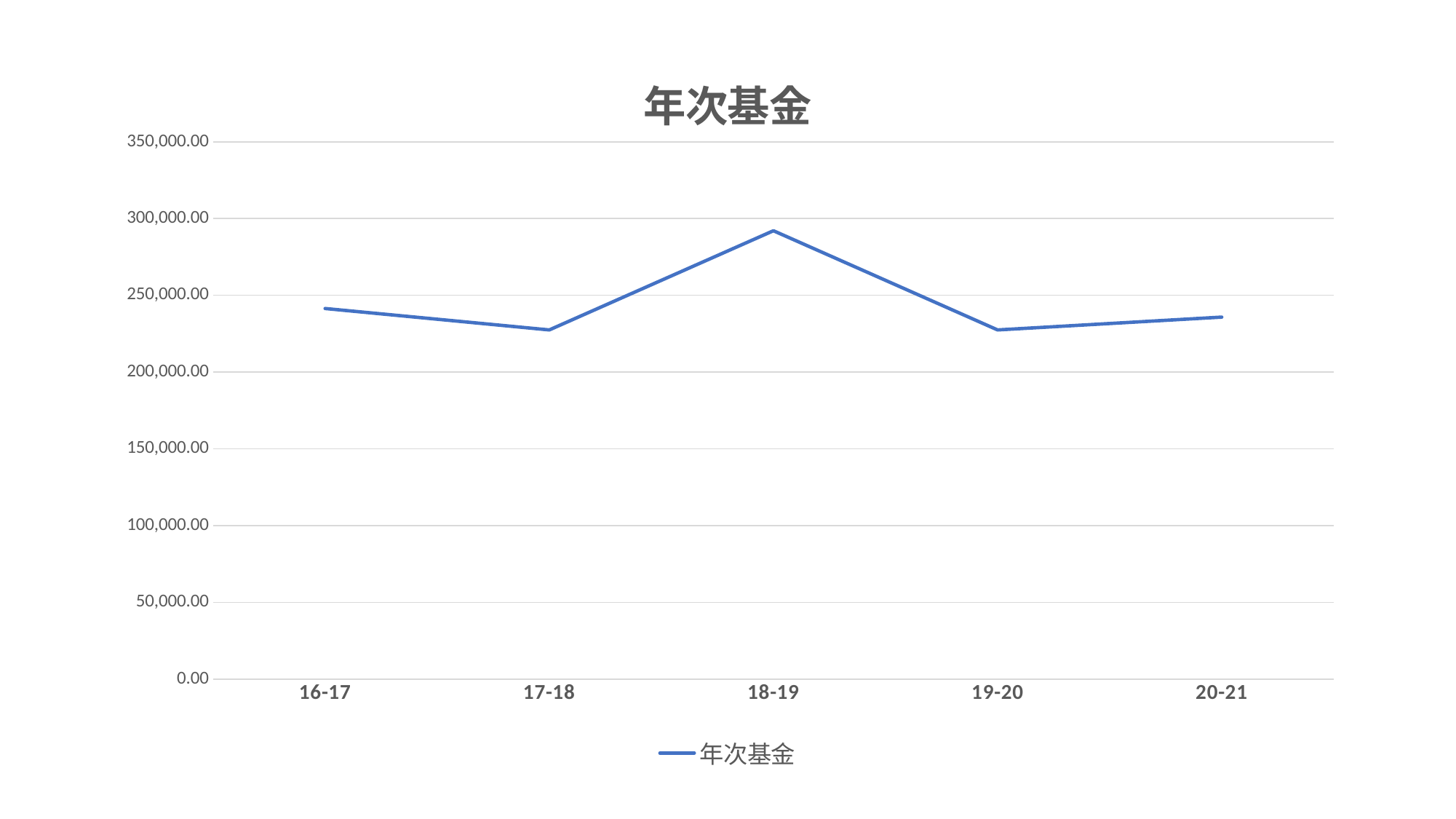

### Chart: 年次基金

| Category | 年次基金 |
|---|---|
| 16-17 | 241423.73 |
| 17-18 | 227460.51 |
| 18-19 | 292074.52 |
| 19-20 | 227460.51 |
| 20-21 | 235821.97 |